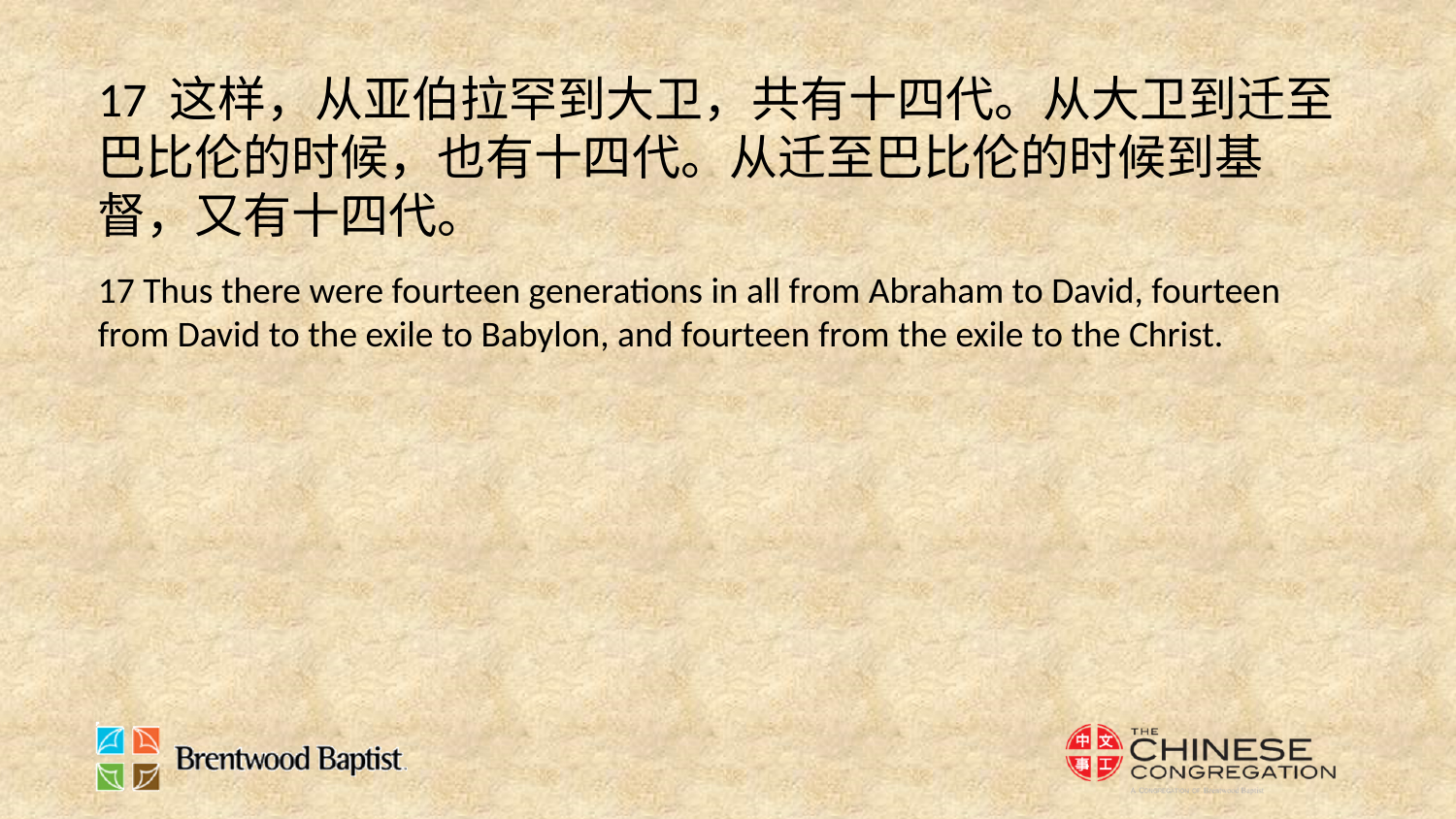

17 这样，从亚伯拉罕到大卫，共有十四代。从大卫到迁至巴比伦的时候，也有十四代。从迁至巴比伦的时候到基督，又有十四代。

17 Thus there were fourteen generations in all from Abraham to David, fourteen from David to the exile to Babylon, and fourteen from the exile to the Christ.